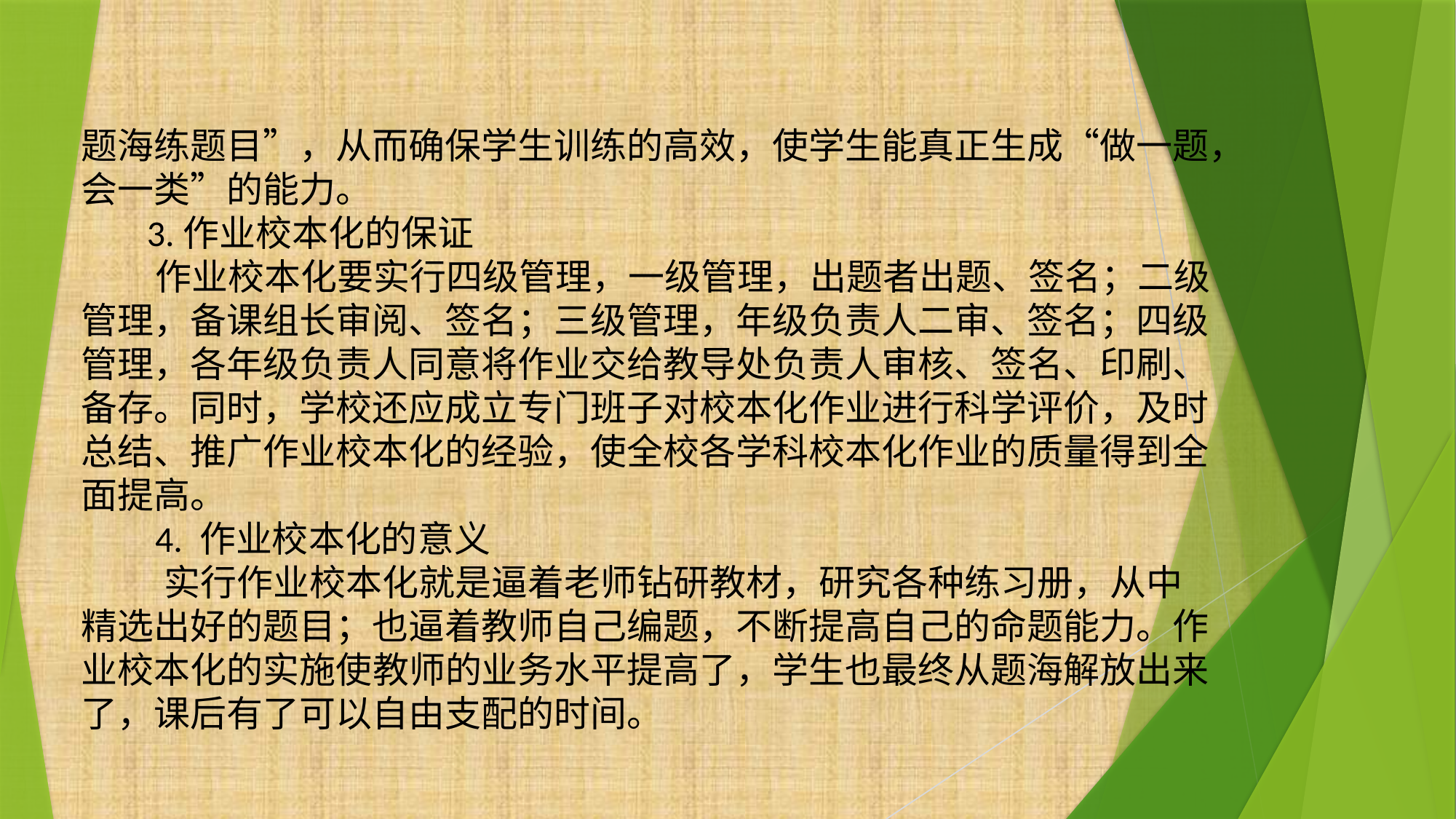

题海练题目”，从而确保学生训练的高效，使学生能真正生成“做一题，会一类”的能力。
        3.作业校本化的保证
        作业校本化要实行四级管理，一级管理，出题者出题、签名；二级管理，备课组长审阅、签名；三级管理，年级负责人二审、签名；四级管理，各年级负责人同意将作业交给教导处负责人审核、签名、印刷、备存。同时，学校还应成立专门班子对校本化作业进行科学评价，及时总结、推广作业校本化的经验，使全校各学科校本化作业的质量得到全面提高。
         4. 作业校本化的意义
         实行作业校本化就是逼着老师钻研教材，研究各种练习册，从中精选出好的题目；也逼着教师自己编题，不断提高自己的命题能力。作业校本化的实施使教师的业务水平提高了，学生也最终从题海解放出来了，课后有了可以自由支配的时间。